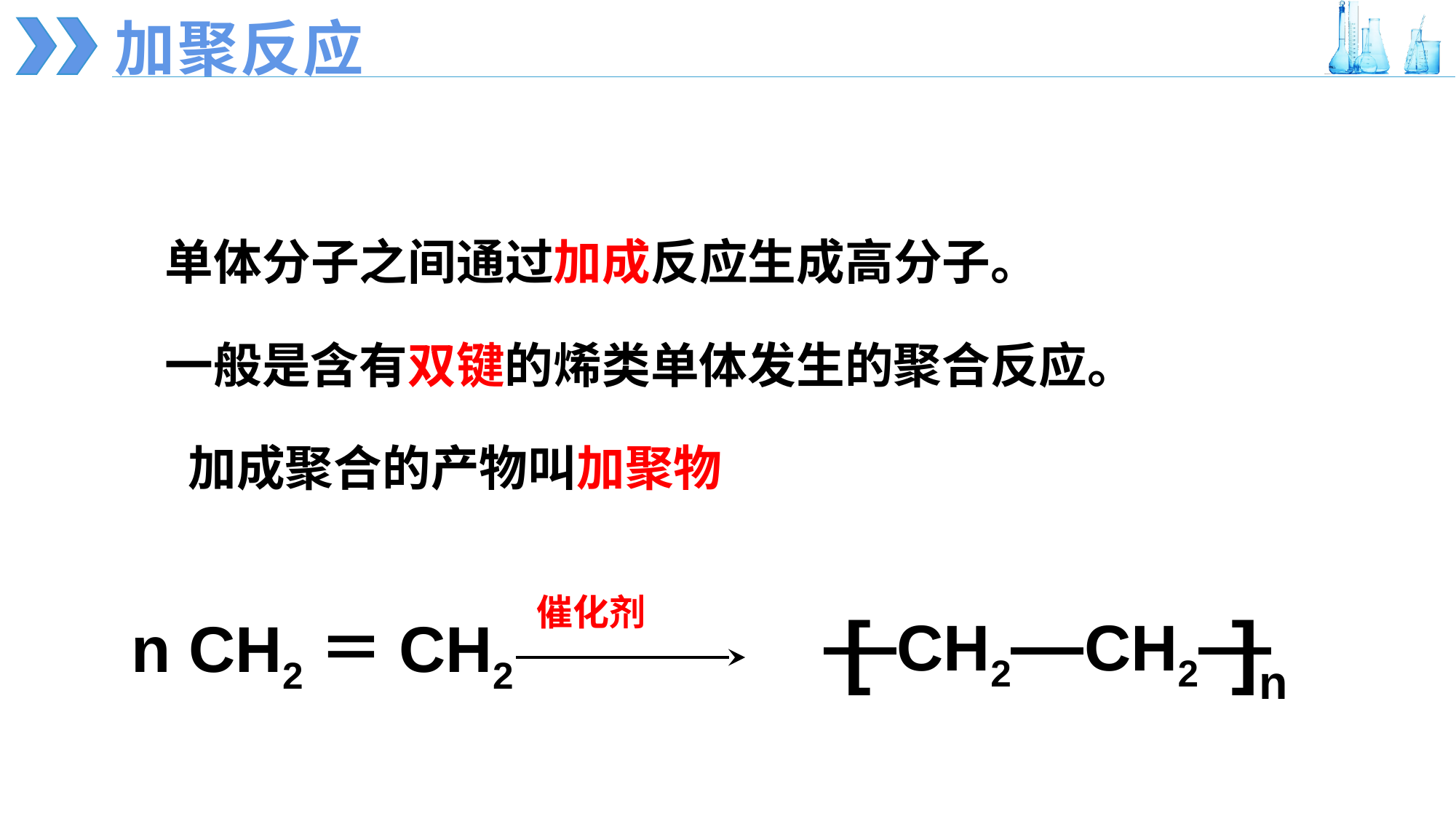

加聚反应
单体分子之间通过加成反应生成高分子。
一般是含有双键的烯类单体发生的聚合反应。
加成聚合的产物叫加聚物
催化剂
n CH2＝CH2
—CH2—CH2—
[                ]n